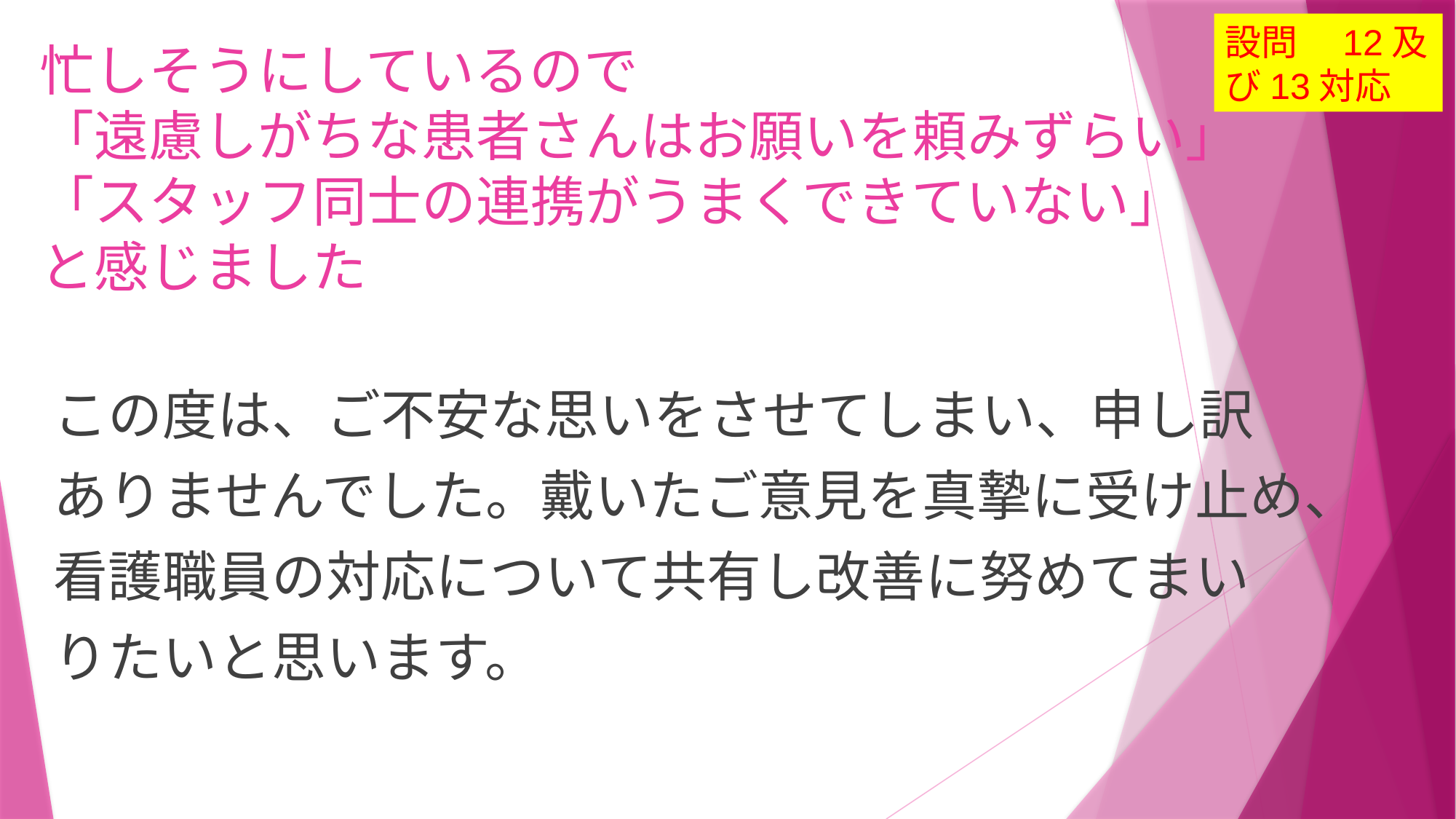

設問　12及び13対応
# 忙しそうにしているので 「遠慮しがちな患者さんはお願いを頼みずらい」「スタッフ同士の連携がうまくできていない」 と感じました
この度は、ご不安な思いをさせてしまい、申し訳
ありませんでした。戴いたご意見を真摯に受け止め、
看護職員の対応について共有し改善に努めてまい
りたいと思います。